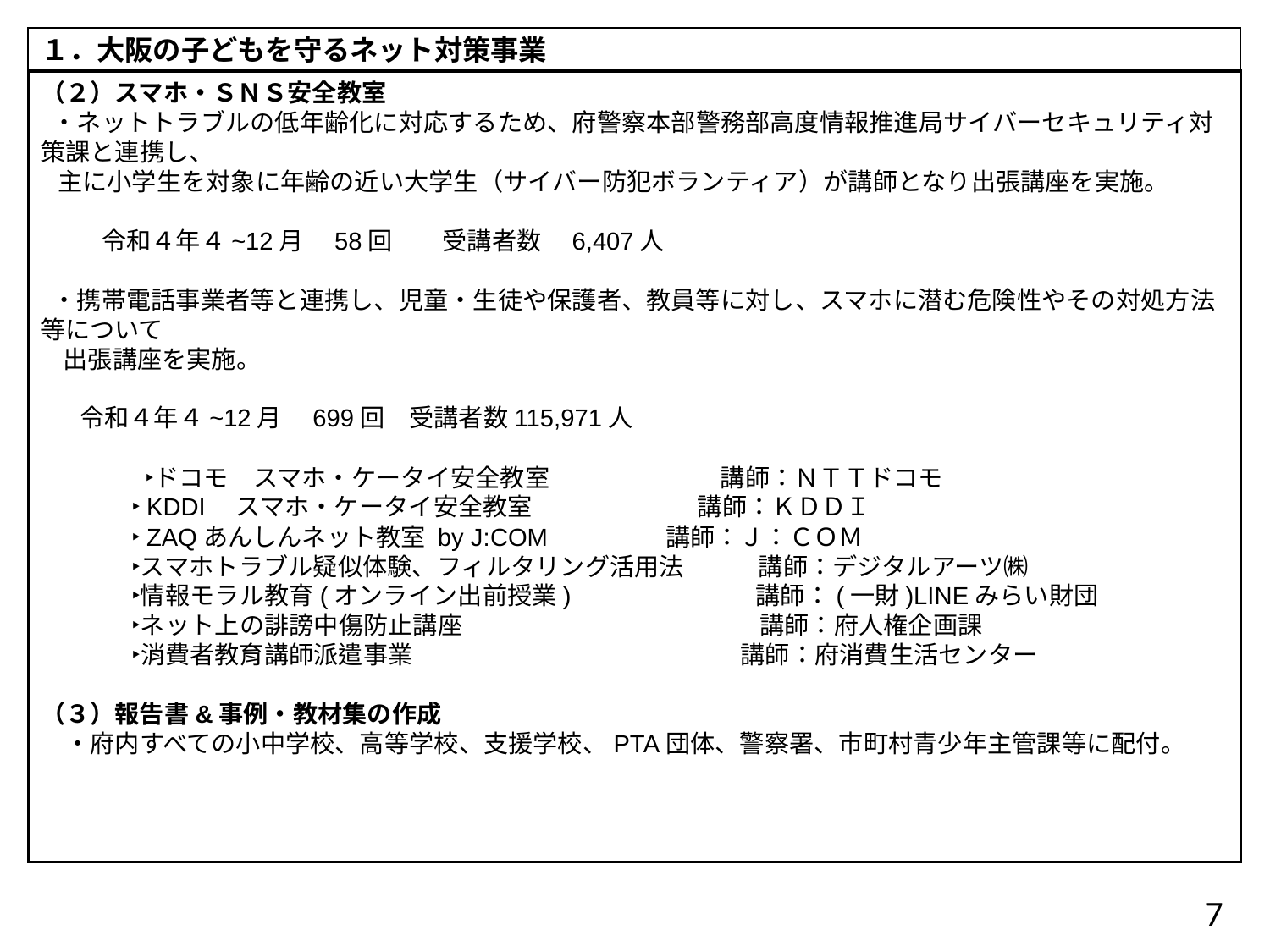

１．大阪の子どもを守るネット対策事業
（２）スマホ・ＳＮＳ安全教室
 ・ネットトラブルの低年齢化に対応するため、府警察本部警務部高度情報推進局サイバーセキュリティ対策課と連携し、
  主に小学生を対象に年齢の近い大学生（サイバー防犯ボランティア）が講師となり出張講座を実施。

 　　令和４年４~12月　58回　　受講者数　6,407人

 ・携帯電話事業者等と連携し、児童・生徒や保護者、教員等に対し、スマホに潜む危険性やその対処方法等について
   出張講座を実施。

      令和４年４~12月　699回　受講者数115,971人

　　　　 ‣ドコモ　スマホ・ケータイ安全教室　　　　             講師：ＮＴＴドコモ
　　　   ‣KDDI　スマホ・ケータイ安全教室　　　　            講師：ＫＤＤＩ
　　　   ‣ZAQあんしんネット教室 by J:COM                講師：Ｊ：ＣＯＭ
　　　   ‣スマホトラブル疑似体験、フィルタリング活用法　　　講師：デジタルアーツ㈱
　　　   ‣情報モラル教育(オンライン出前授業)　　　　　　　 講師：(一財)LINEみらい財団
　　　   ‣ネット上の誹謗中傷防止講座　　　　　　　　　　　　講師：府人権企画課
　　　   ‣消費者教育講師派遣事業　　　　　　　　　　　　　 講師：府消費生活センター

（３）報告書&事例・教材集の作成
　・府内すべての小中学校、高等学校、支援学校、PTA団体、警察署、市町村青少年主管課等に配付。
7